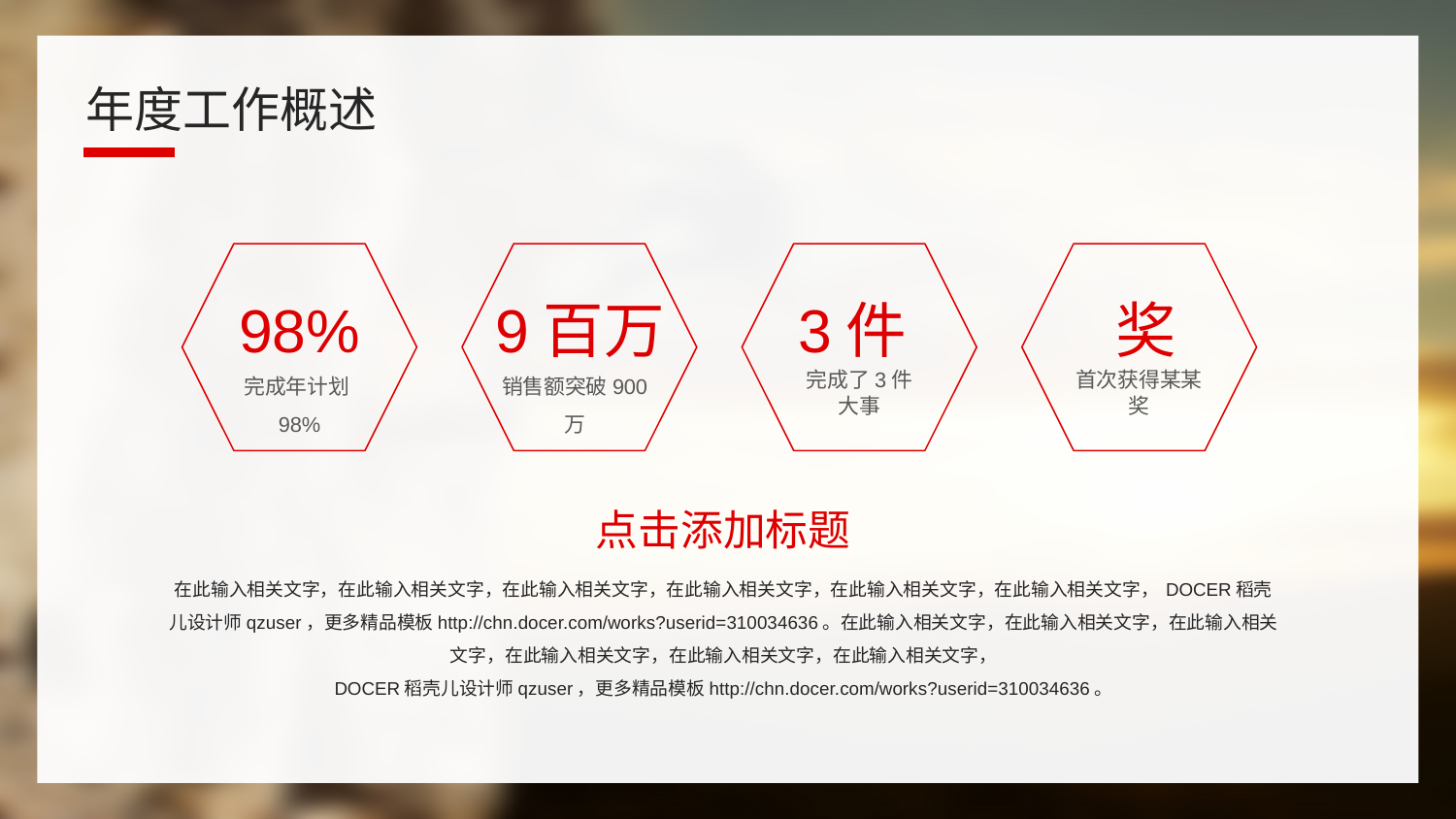

年度工作概述

98%
9百万
3件
 奖
完成年计划98%
销售额突破900万
完成了3件
大事
首次获得某某奖
点击添加标题
在此输入相关文字，在此输入相关文字，在此输入相关文字，在此输入相关文字，在此输入相关文字，在此输入相关文字， DOCER稻壳儿设计师qzuser，更多精品模板http://chn.docer.com/works?userid=310034636。在此输入相关文字，在此输入相关文字，在此输入相关文字，在此输入相关文字，在此输入相关文字，在此输入相关文字， DOCER稻壳儿设计师qzuser，更多精品模板http://chn.docer.com/works?userid=310034636。